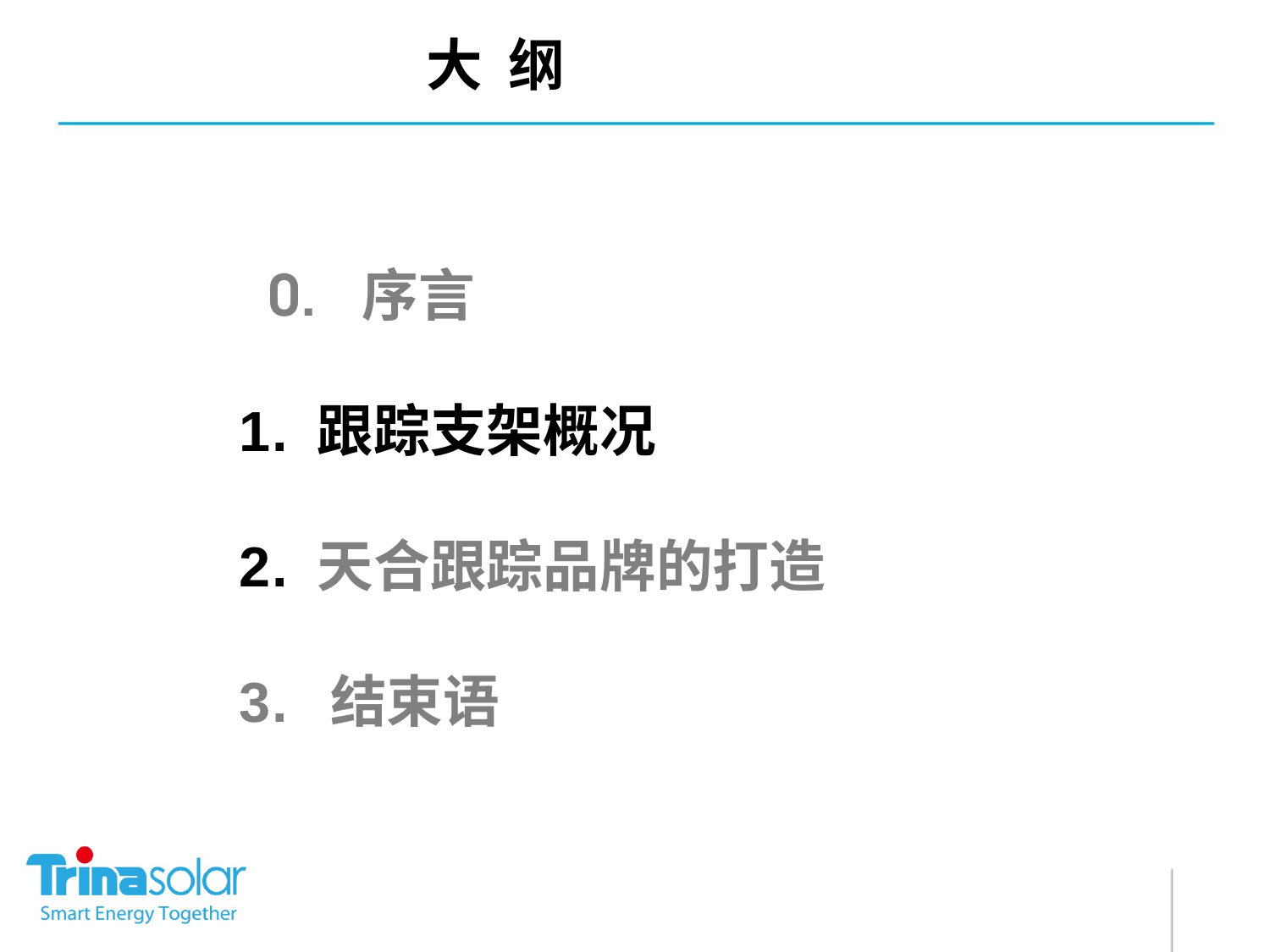

大  纲
0.  序言
 跟踪支架概况
 天合跟踪品牌的打造
  结束语